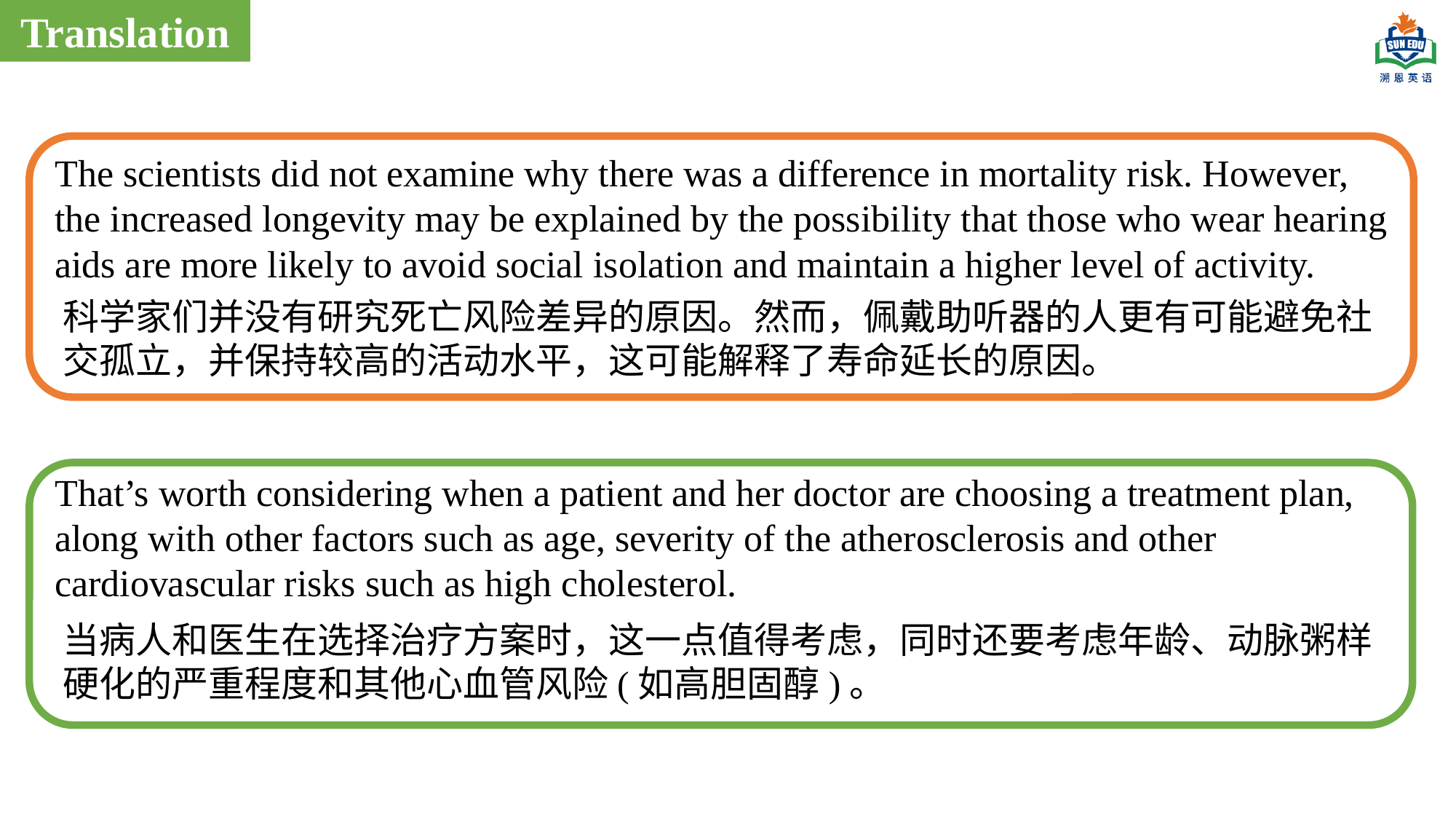

Translation

The scientists did not examine why there was a difference in mortality risk. However, the increased longevity may be explained by the possibility that those who wear hearing aids are more likely to avoid social isolation and maintain a higher level of activity.
科学家们并没有研究死亡风险差异的原因。然而，佩戴助听器的人更有可能避免社交孤立，并保持较高的活动水平，这可能解释了寿命延长的原因。

That’s worth considering when a patient and her doctor are choosing a treatment plan, along with other factors such as age, severity of the atherosclerosis and other cardiovascular risks such as high cholesterol.
当病人和医生在选择治疗方案时，这一点值得考虑，同时还要考虑年龄、动脉粥样硬化的严重程度和其他心血管风险(如高胆固醇)。